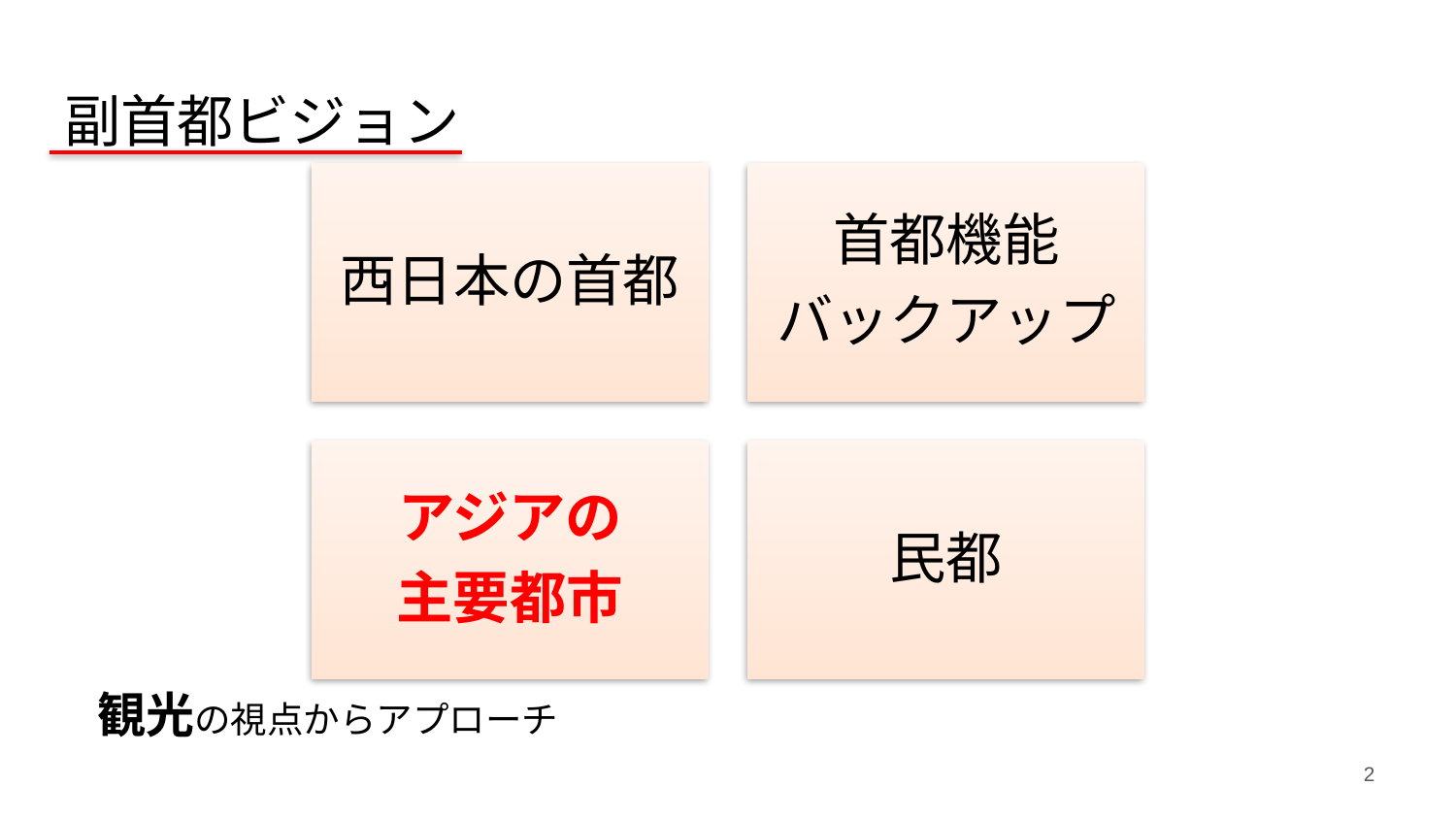

# 副首都ビジョン
西日本の首都
首都機能
バックアップ
アジアの
主要都市
民都
観光の視点からアプローチ
2